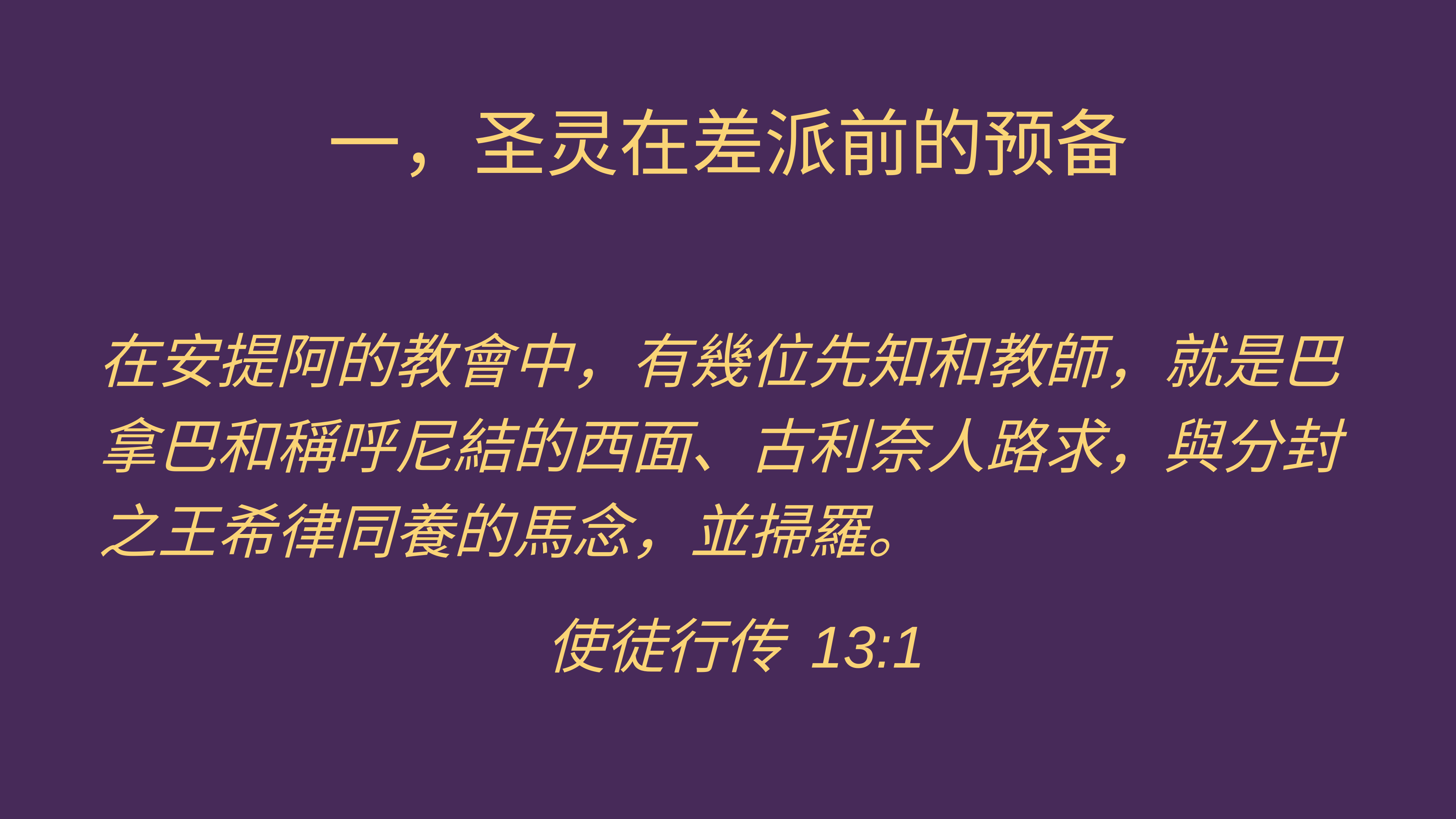

# 一，圣灵在差派前的预备
在安提阿的教會中，有幾位先知和教師，就是巴拿巴和稱呼尼結的西面、古利奈人路求，與分封之王希律同養的馬念，並掃羅。
使徒行传 13:1